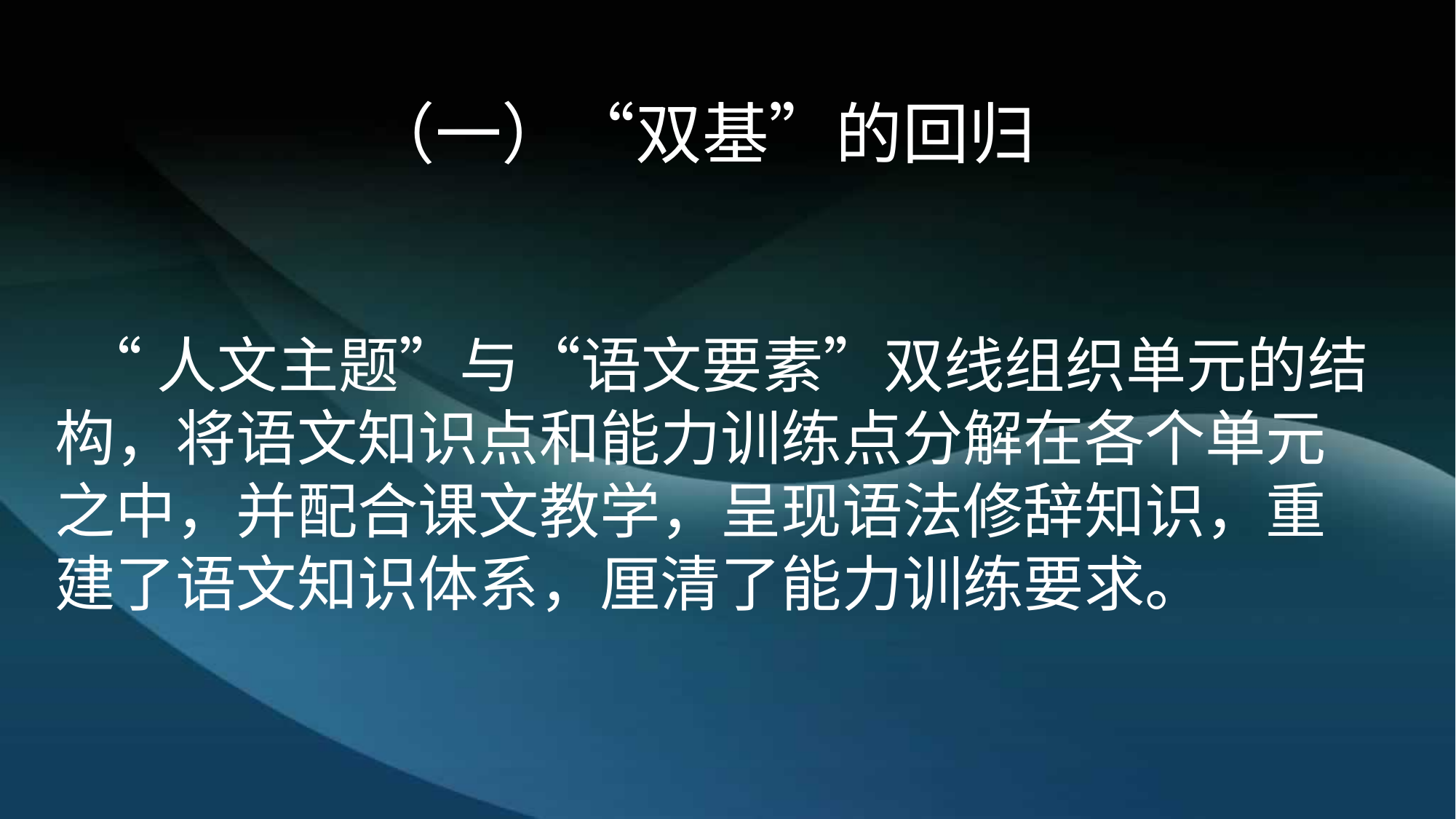

# （一）“双基”的回归
  “人文主题”与“语文要素”双线组织单元的结构，将语文知识点和能力训练点分解在各个单元之中，并配合课文教学，呈现语法修辞知识，重建了语文知识体系，厘清了能力训练要求。